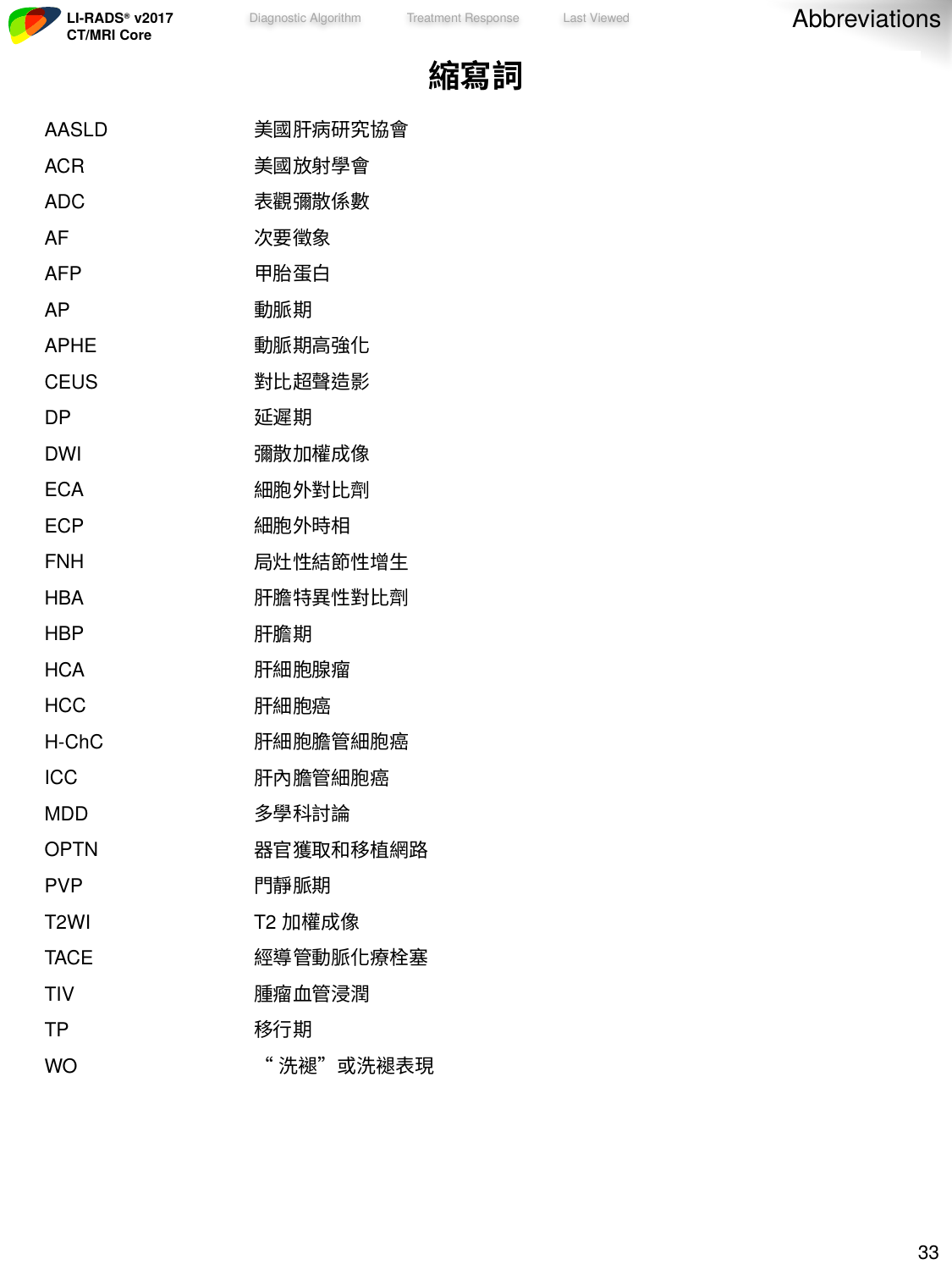

Abbreviations
| 縮寫詞 |  |
| --- | --- |
| AASLD | 美國肝病研究協會 |
| ACR | 美國放射學會 |
| ADC | 表觀彌散係數 |
| AF | 次要徵象 |
| AFP | 甲胎蛋白 |
| AP | 動脈期 |
| APHE | 動脈期高強化 |
| CEUS | 對比超聲造影 |
| DP | 延遲期 |
| DWI | 彌散加權成像 |
| ECA | 細胞外對比劑 |
| ECP | 細胞外時相 |
| FNH | 局灶性結節性增生 |
| HBA | 肝膽特異性對比劑 |
| HBP | 肝膽期 |
| HCA | 肝細胞腺瘤 |
| HCC | 肝細胞癌 |
| H-ChC | 肝細胞膽管細胞癌 |
| ICC | 肝內膽管細胞癌 |
| MDD | 多學科討論 |
| OPTN | 器官獲取和移植網路 |
| PVP | 門靜脈期 |
| T2WI | T2加權成像 |
| TACE | 經導管動脈化療栓塞 |
| TIV | 腫瘤血管浸潤 |
| TP | 移行期 |
| WO | “洗褪”或洗褪表現 |
33